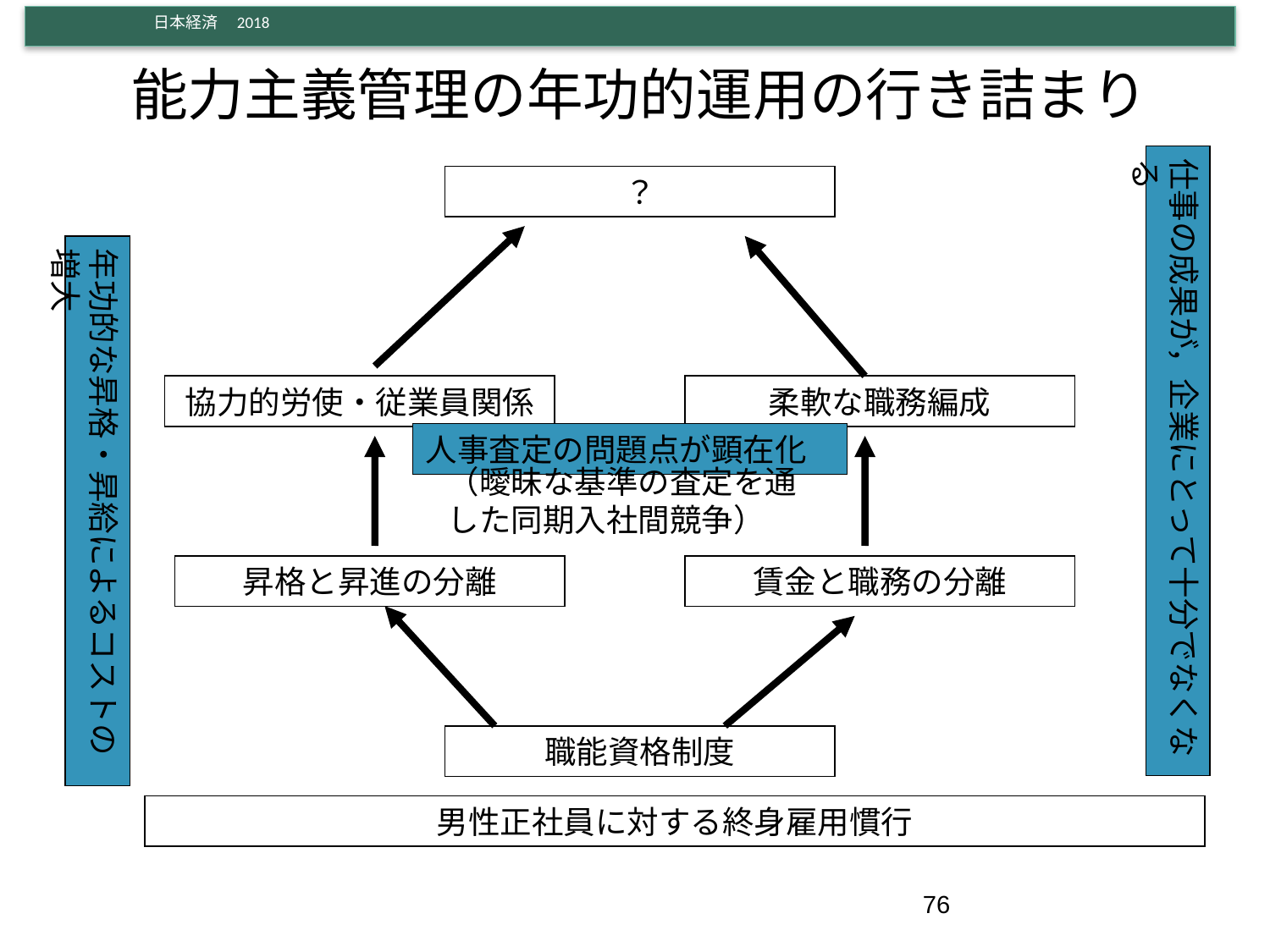

# 能力主義管理の年功的運用の行き詰まり
仕事の成果が，企業にとって十分でなくなる
？

協力的労使・従業員関係
柔軟な職務編成

昇格と昇進の分離
賃金と職務の分離

職能資格制度
男性正社員に対する終身雇用慣行
年功的な昇格・昇給によるコストの増大
人事査定の問題点が顕在化
（曖昧な基準の査定を通した同期入社間競争）
76